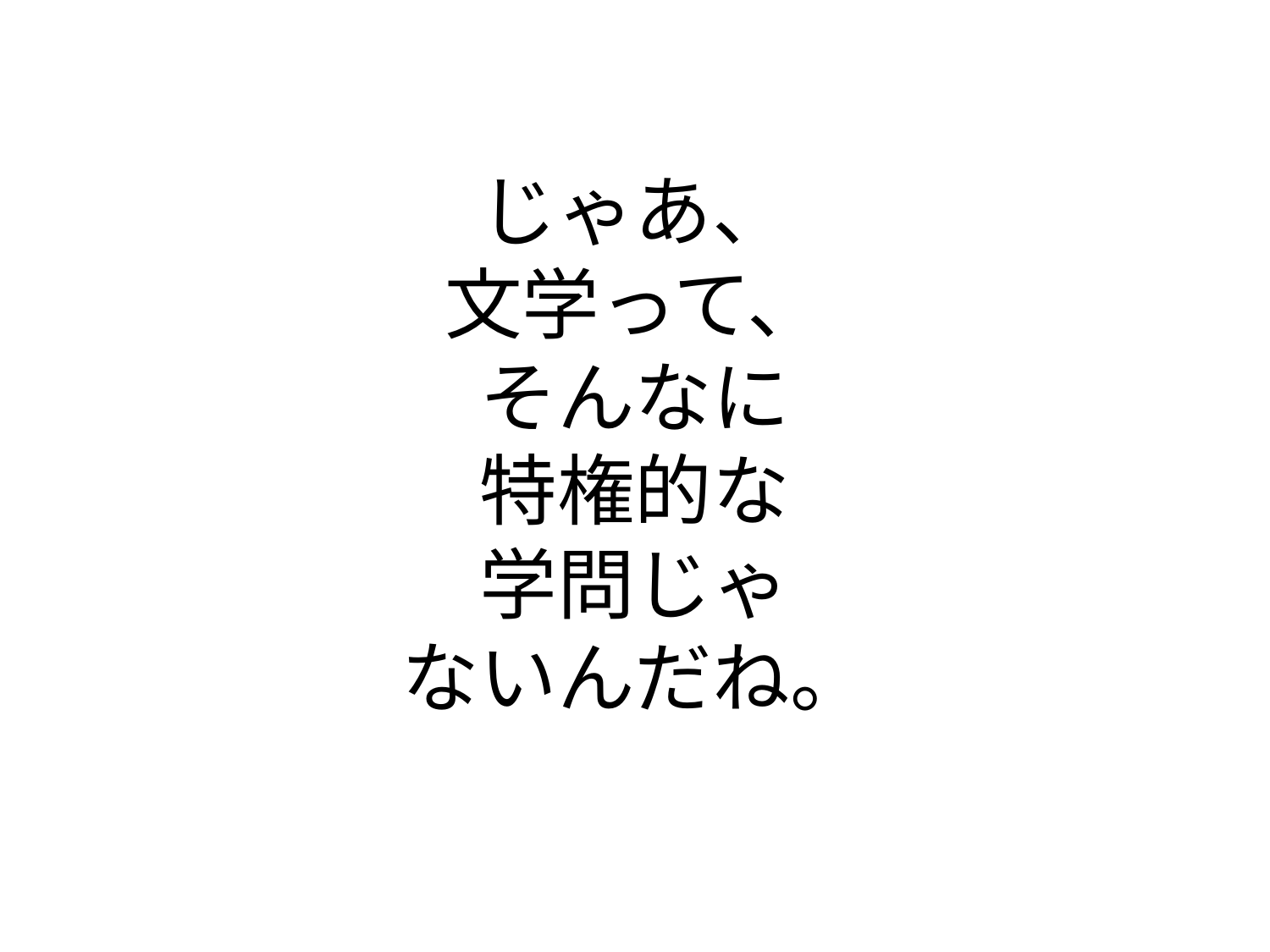

# じゃあ、 文学って、 そんなに 特権的な 学問じゃ ないんだね。